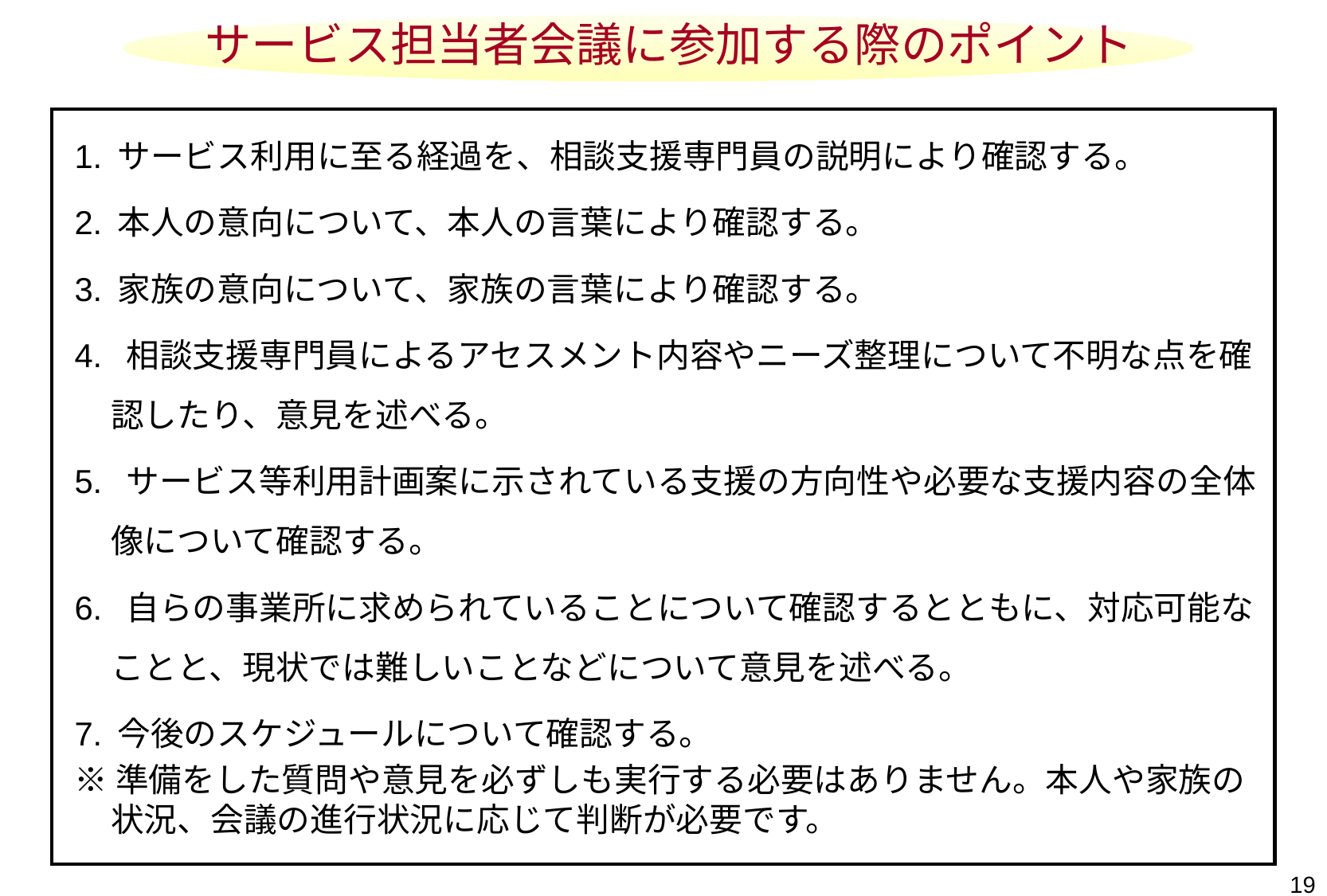

サービス担当者会議に参加する際のポイント

 サービス利用に至る経過を、相談支援専門員の説明により確認する。
 本人の意向について、本人の言葉により確認する。
 家族の意向について、家族の言葉により確認する。
 相談支援専門員によるアセスメント内容やニーズ整理について不明な点を確認したり、意見を述べる。
 サービス等利用計画案に示されている支援の方向性や必要な支援内容の全体像について確認する。
 自らの事業所に求められていることについて確認するとともに、対応可能なことと、現状では難しいことなどについて意見を述べる。
 今後のスケジュールについて確認する。
※準備をした質問や意見を必ずしも実行する必要はありません。本人や家族の状況、会議の進行状況に応じて判断が必要です。
19